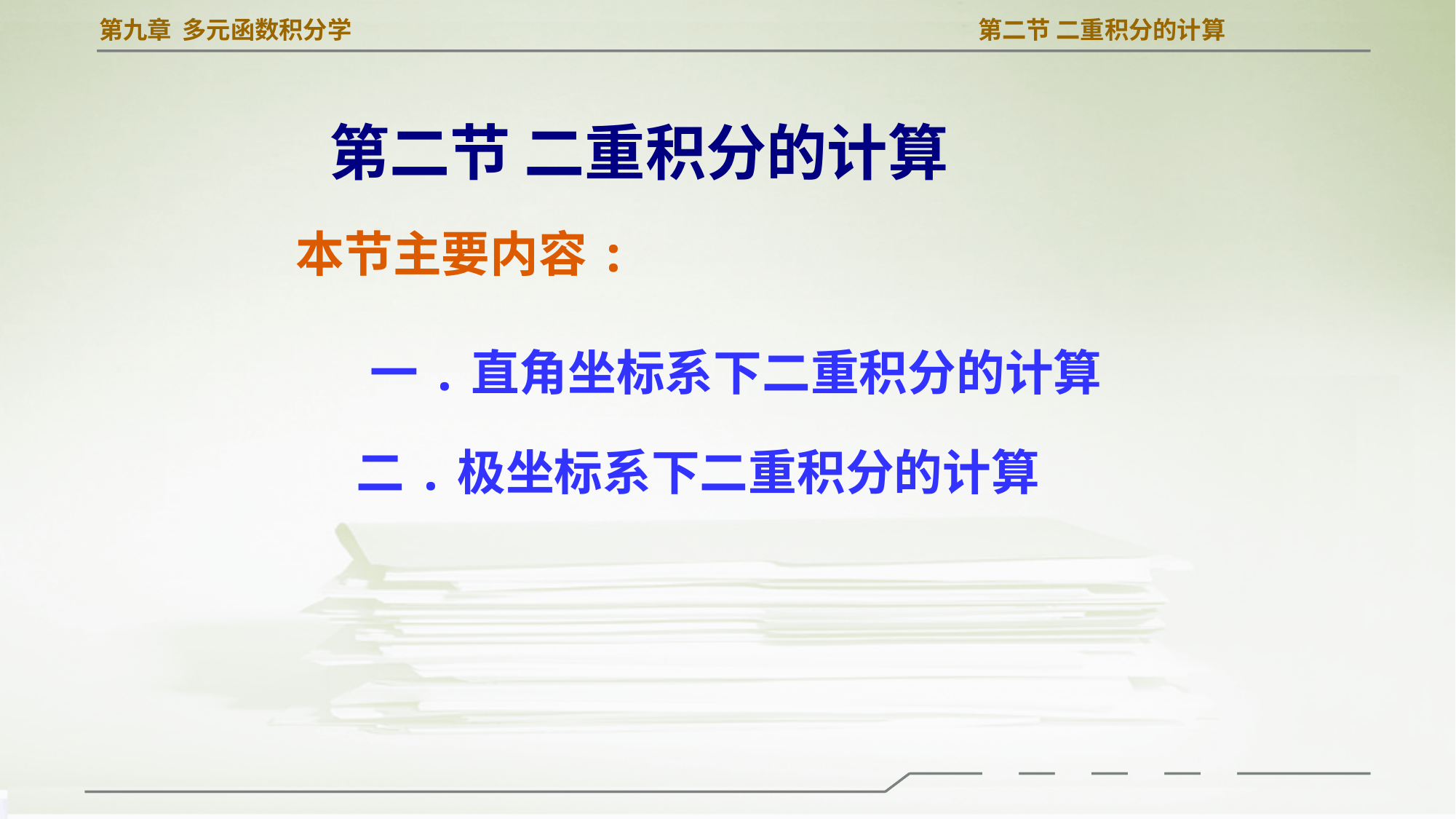

第二节 二重积分的计算
本节主要内容:
 一.直角坐标系下二重积分的计算
二.极坐标系下二重积分的计算